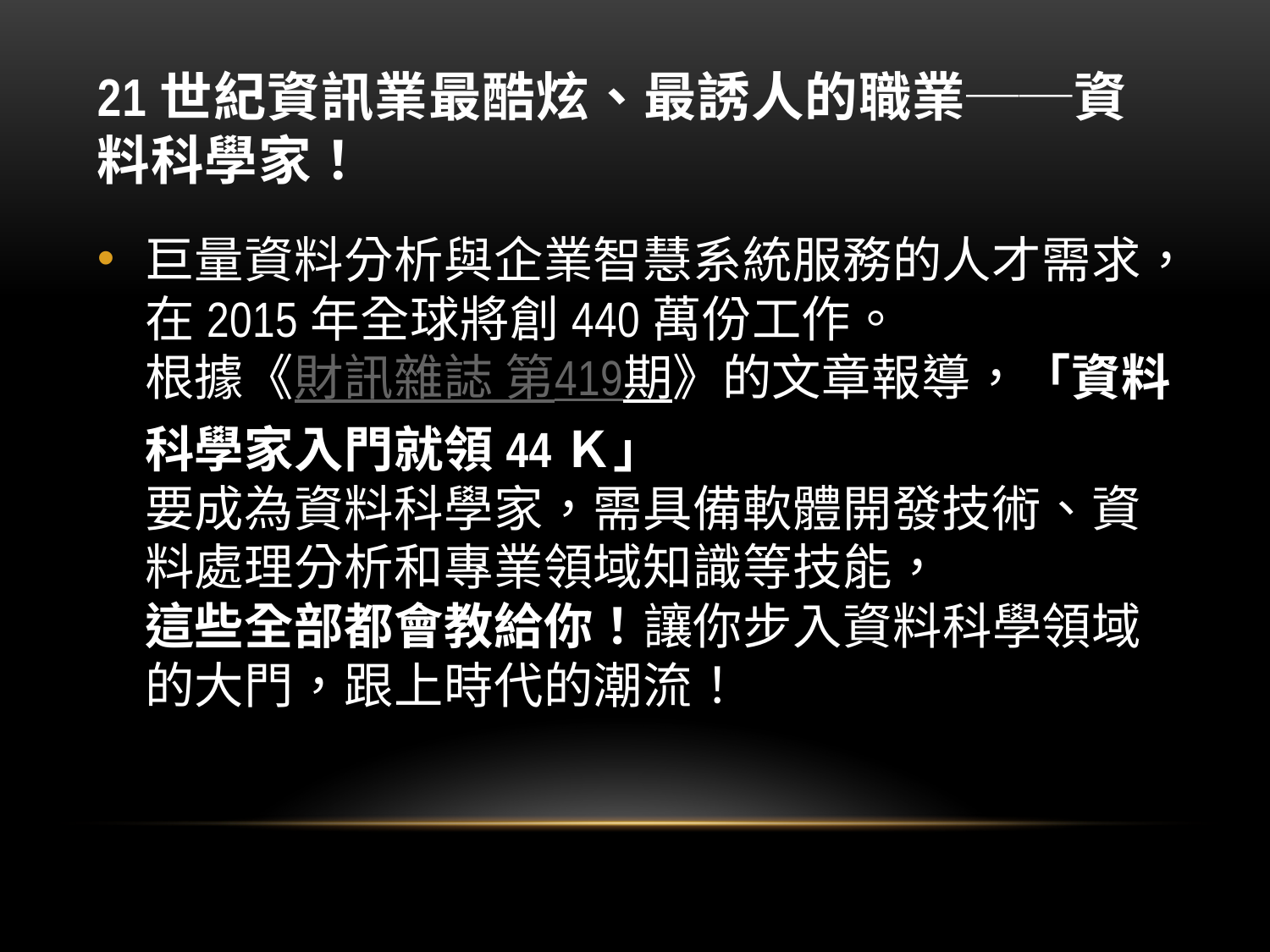

# 21世紀資訊業最酷炫、最誘人的職業──資料科學家！
巨量資料分析與企業智慧系統服務的人才需求，在2015年全球將創440萬份工作。
根據《財訊雜誌 第419期》的文章報導，「資料科學家入門就領44Ｋ」
要成為資料科學家，需具備軟體開發技術、資料處理分析和專業領域知識等技能，
這些全部都會教給你！讓你步入資料科學領域的大門，跟上時代的潮流！